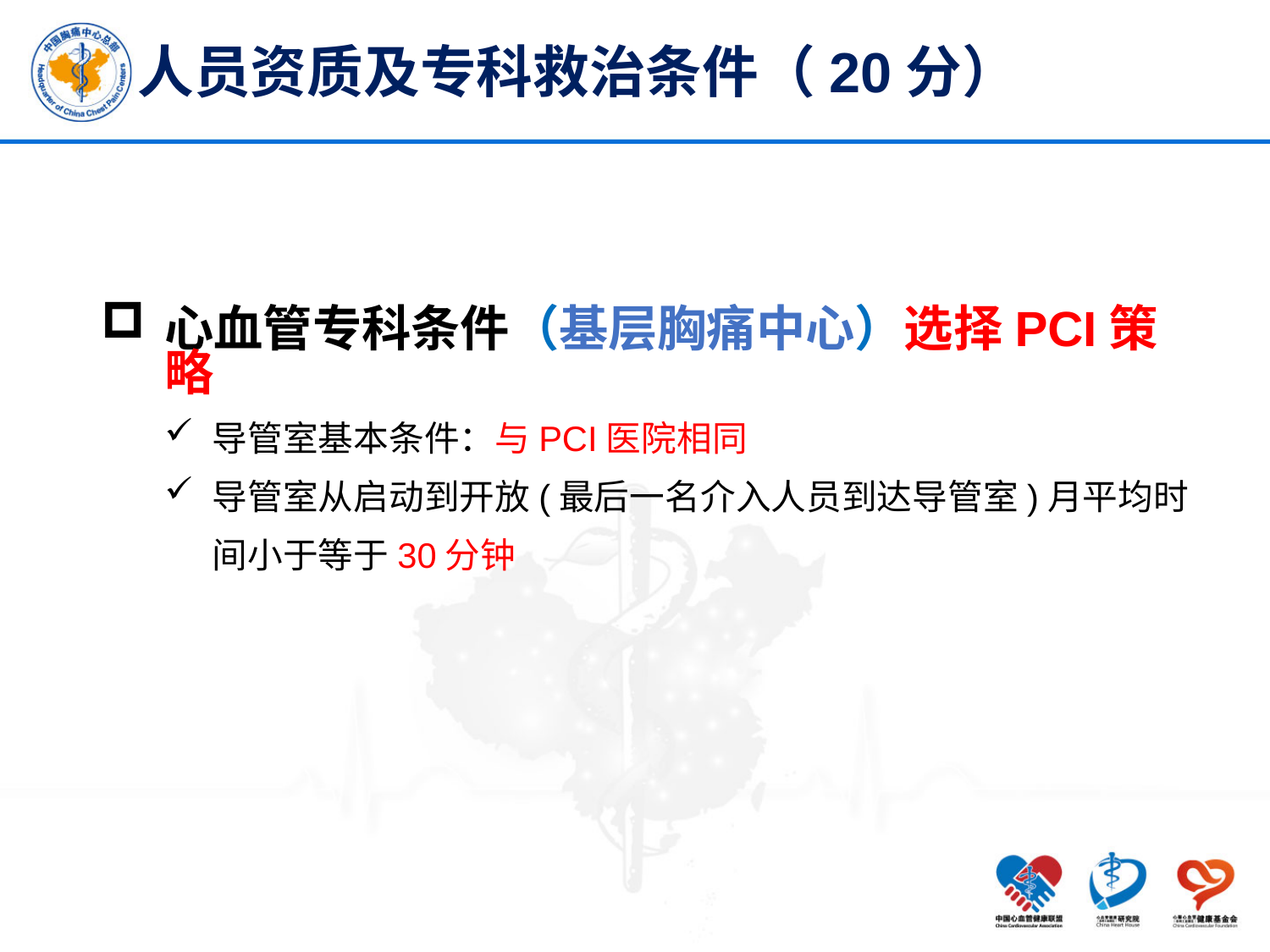

# 人员资质及专科救治条件（20分）
心血管专科条件（基层胸痛中心）选择PCI策略
导管室基本条件：与PCI医院相同
导管室从启动到开放(最后一名介入人员到达导管室)月平均时间小于等于30分钟